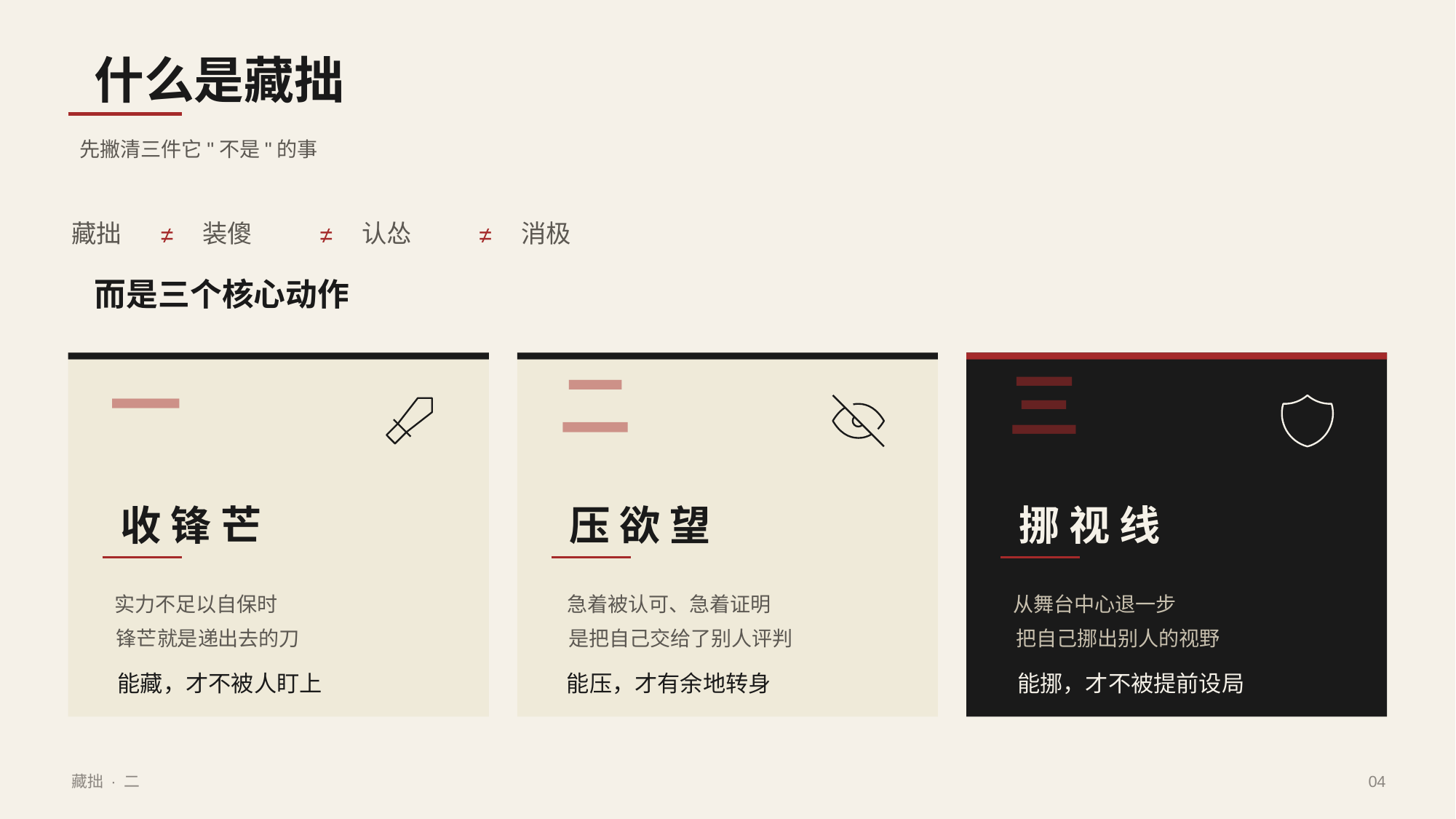

什么是藏拙

先撇清三件它"不是"的事
藏拙
≠
装傻
≠
认怂
≠
消极
而是三个核心动作

一

收 锋 芒

实力不足以自保时
锋芒就是递出去的刀
能藏，才不被人盯上

二

压 欲 望

急着被认可、急着证明
是把自己交给了别人评判
能压，才有余地转身

三

挪 视 线

从舞台中心退一步
把自己挪出别人的视野
能挪，才不被提前设局
藏拙 · 二
04